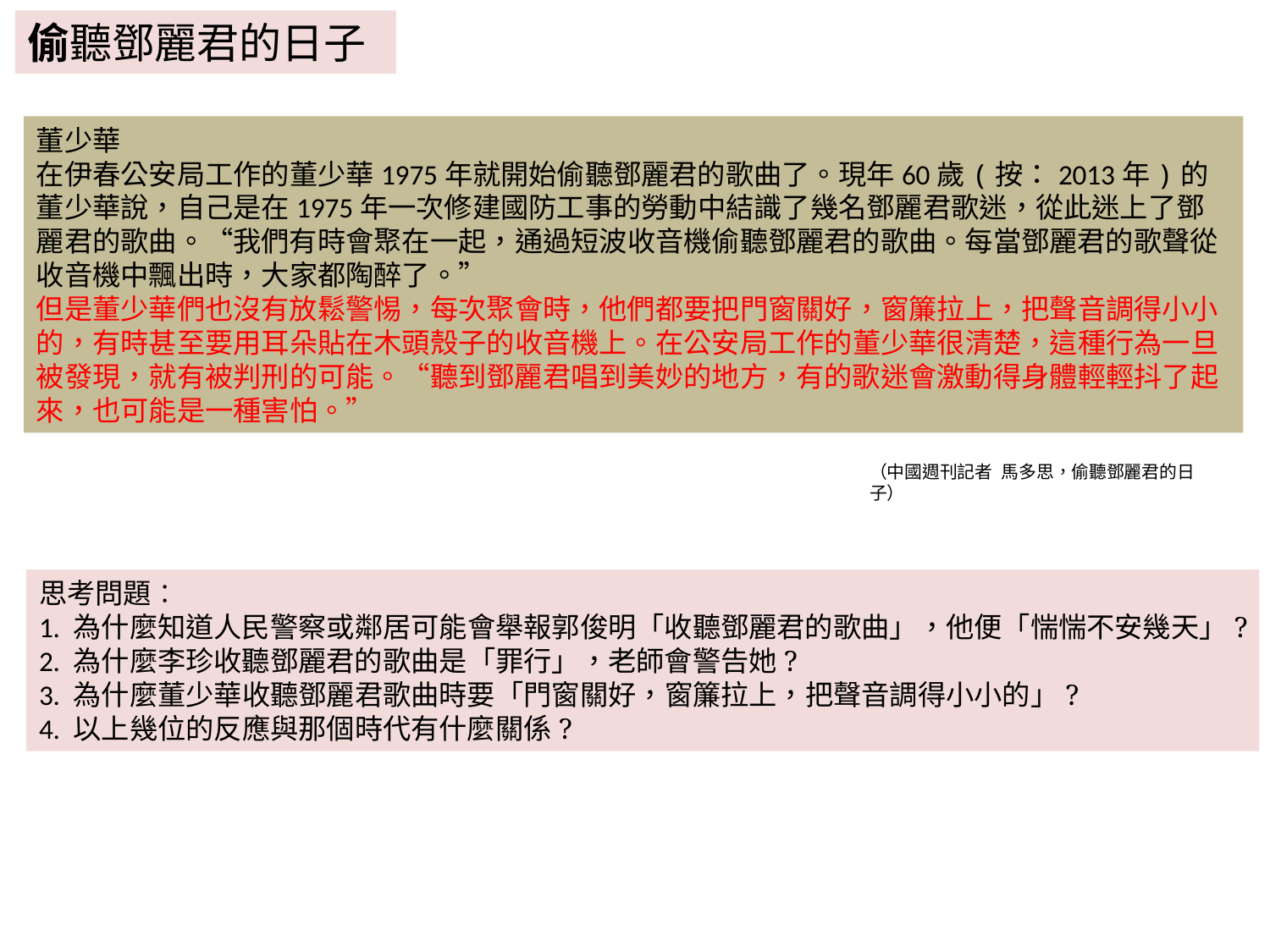

偷聽鄧麗君的日子
董少華
在伊春公安局工作的董少華1975年就開始偷聽鄧麗君的歌曲了。現年60歲(按：2013年)的董少華說，自己是在1975年一次修建國防工事的勞動中結識了幾名鄧麗君歌迷，從此迷上了鄧麗君的歌曲。“我們有時會聚在一起，通過短波收音機偷聽鄧麗君的歌曲。每當鄧麗君的歌聲從收音機中飄出時，大家都陶醉了。”
但是董少華們也沒有放鬆警惕，每次聚會時，他們都要把門窗關好，窗簾拉上，把聲音調得小小的，有時甚至要用耳朵貼在木頭殼子的收音機上。在公安局工作的董少華很清楚，這種行為一旦被發現，就有被判刑的可能。“聽到鄧麗君唱到美妙的地方，有的歌迷會激動得身體輕輕抖了起來，也可能是一種害怕。”
（中國週刊記者 馬多思，偷聽鄧麗君的日子）
思考問題：
1. 為什麼知道人民警察或鄰居可能會舉報郭俊明「收聽鄧麗君的歌曲」，他便「惴惴不安幾天」?
2. 為什麼李珍收聽鄧麗君的歌曲是「罪行」，老師會警告她?
3. 為什麼董少華收聽鄧麗君歌曲時要「門窗關好，窗簾拉上，把聲音調得小小的」?
4. 以上幾位的反應與那個時代有什麼關係?